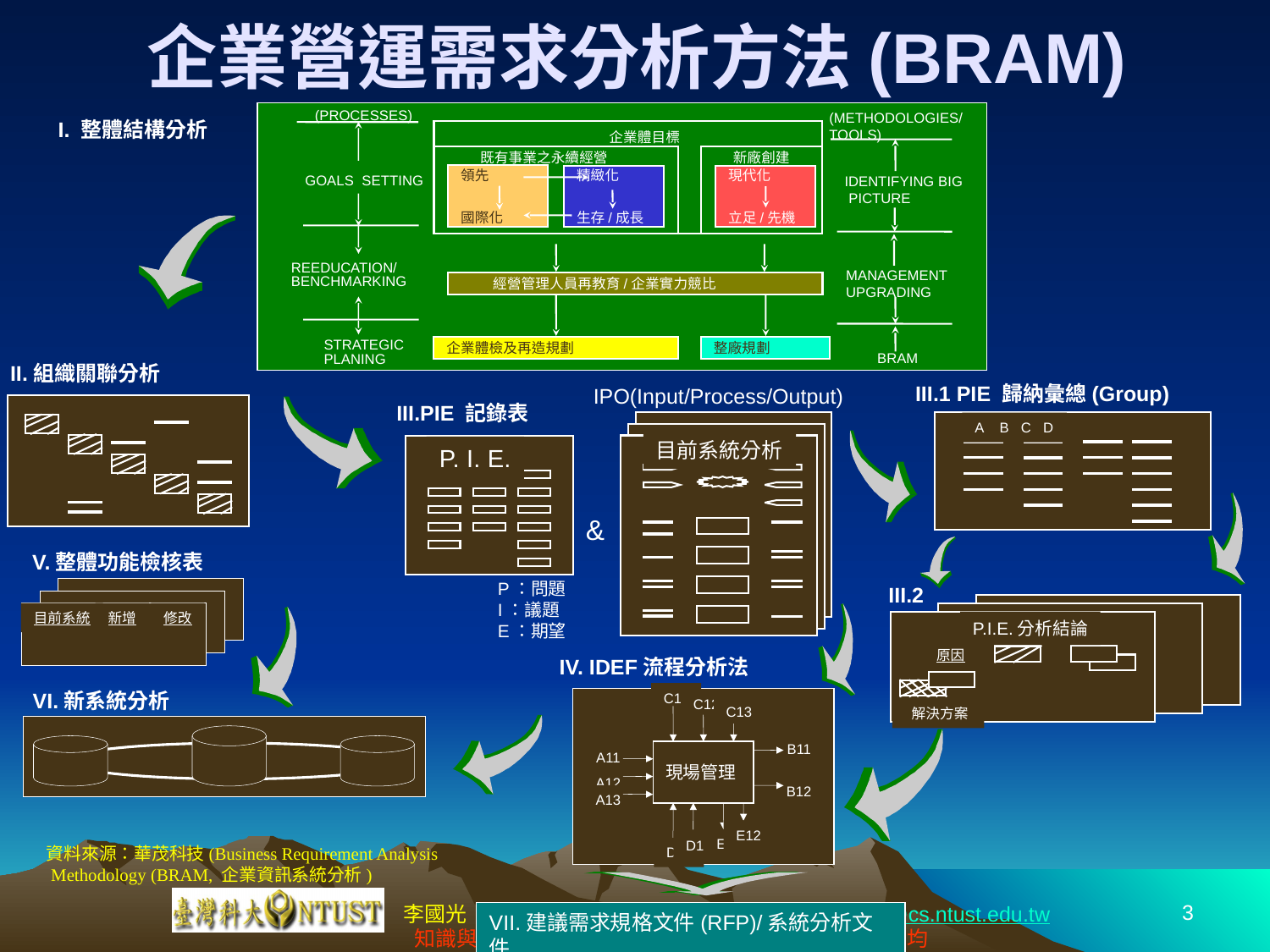

# 企業營運需求分析方法(BRAM)
(PROCESSES)

(METHODOLOGIES/
TOOLS)
I. 整體結構分析

企業體目標

既有事業之永續經營
新廠創建

領先

國際化
GOALS  SETTING
精緻化

生存/成長
現代化

立足/先機
IDENTIFYING BIG
 PICTURE

REEDUCATION/
BENCHMARKING
MANAGEMENT
UPGRADING
         經營管理人員再教育/企業實力競比

STRATEGIC
PLANING
企業體檢及再造規劃
整廠規劃
BRAM
II.組織關聯分析
III.1 PIE 歸納彙總(Group)
IPO(Input/Process/Output)
III.PIE 記錄表

目前系統分析

A    B   C   D

P. I. E.

&

V.整體功能檢核表
P：問題
I：議題
E：期望
III.2

目前系統
新增
修改

P.I.E.分析結論

原因

 解決方案

IV. IDEF流程分析法
VI.新系統分析
C11

C12
C13

B11
現場管理
A11

A12
B12
A13

E12
E11
D12
D11

資料來源：華茂科技(Business Requirement Analysis
 Methodology (BRAM, 企業資訊系統分析)
3

VII.建議需求規格文件(RFP)/系統分析文件